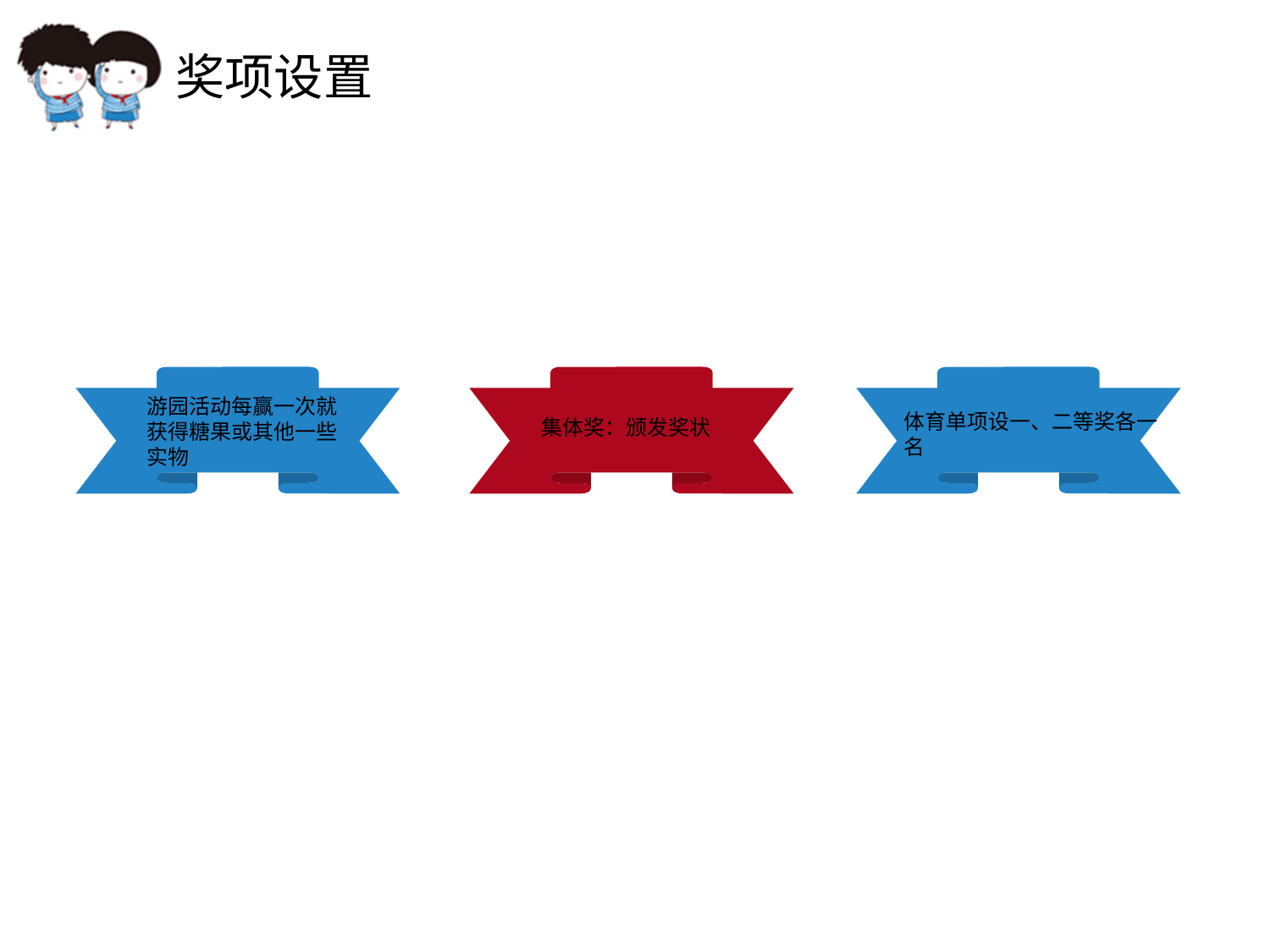

奖项设置
点击添加文本

游园活动每赢一次就获得糖果或其他一些实物
体育单项设一、二等奖各一名
集体奖：颁发奖状
点击添加文本
点击添加文本
点击添加文本